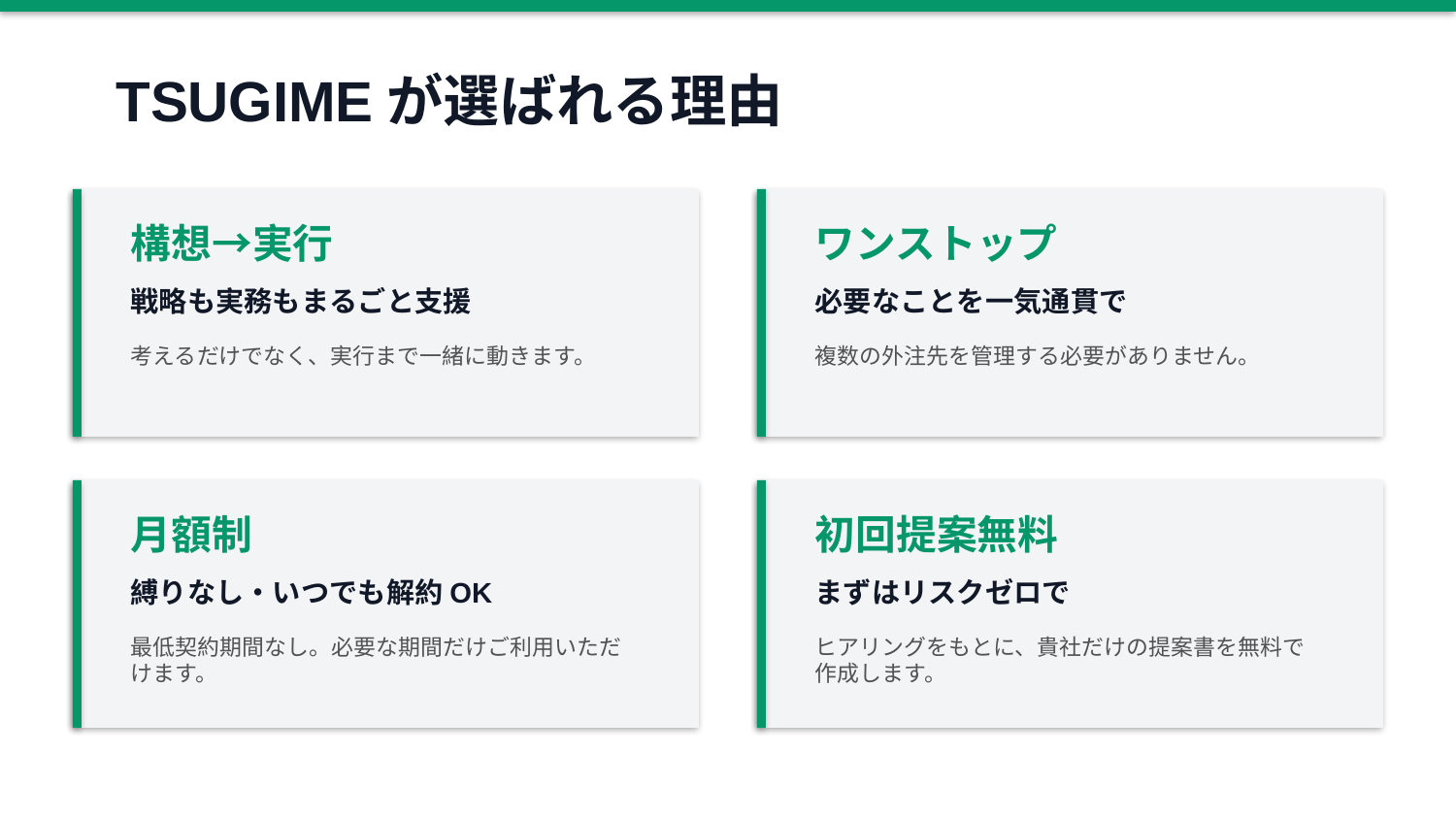

TSUGIMEが選ばれる理由

構想→実行
ワンストップ
戦略も実務もまるごと支援
必要なことを一気通貫で
考えるだけでなく、実行まで一緒に動きます。
複数の外注先を管理する必要がありません。

月額制
初回提案無料
縛りなし・いつでも解約OK
まずはリスクゼロで
最低契約期間なし。必要な期間だけご利用いただけます。
ヒアリングをもとに、貴社だけの提案書を無料で作成します。